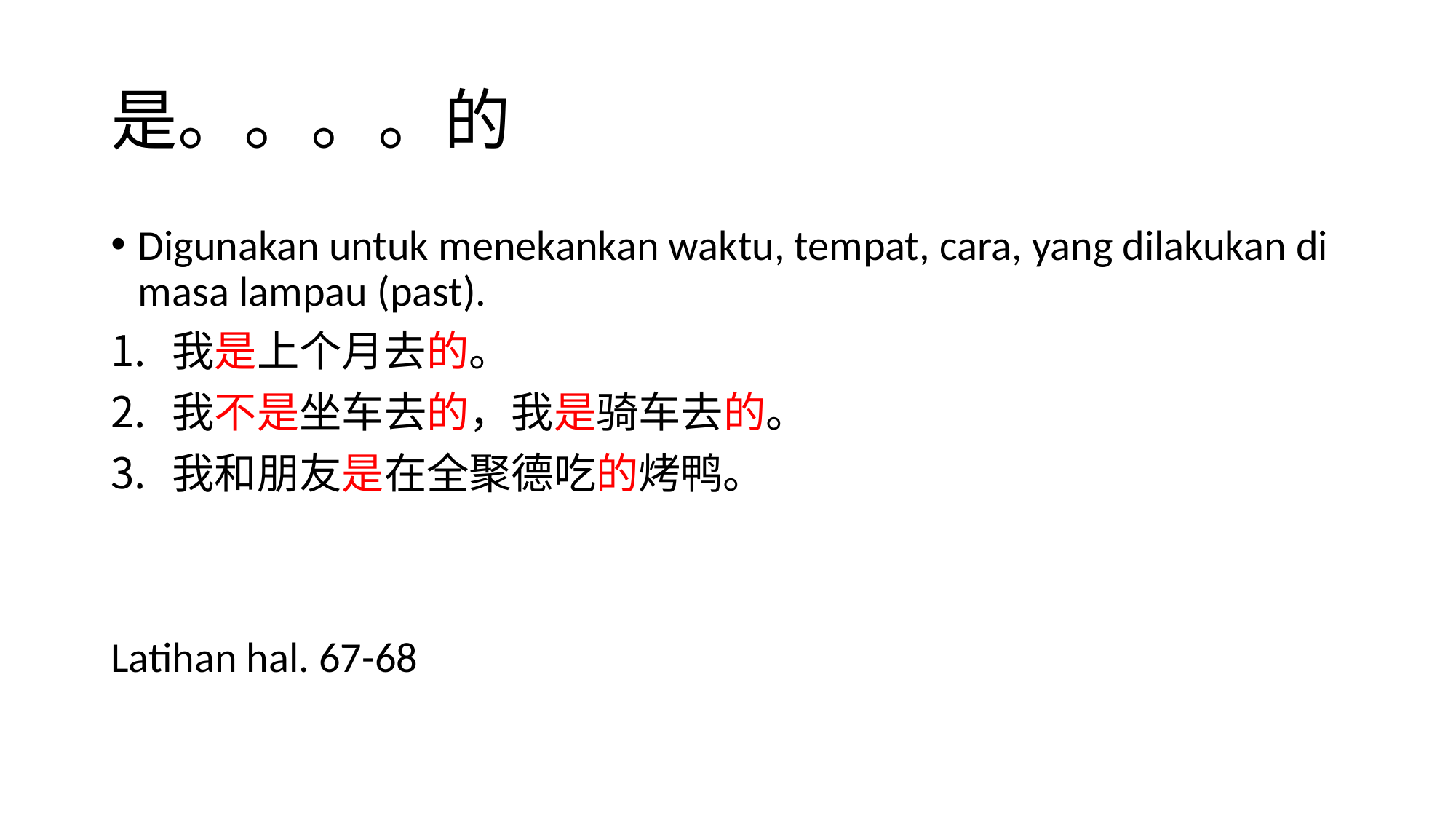

# 是。。。。的
Digunakan untuk menekankan waktu, tempat, cara, yang dilakukan di masa lampau (past).
我是上个月去的。
我不是坐车去的，我是骑车去的。
我和朋友是在全聚德吃的烤鸭。

Latihan hal. 67-68